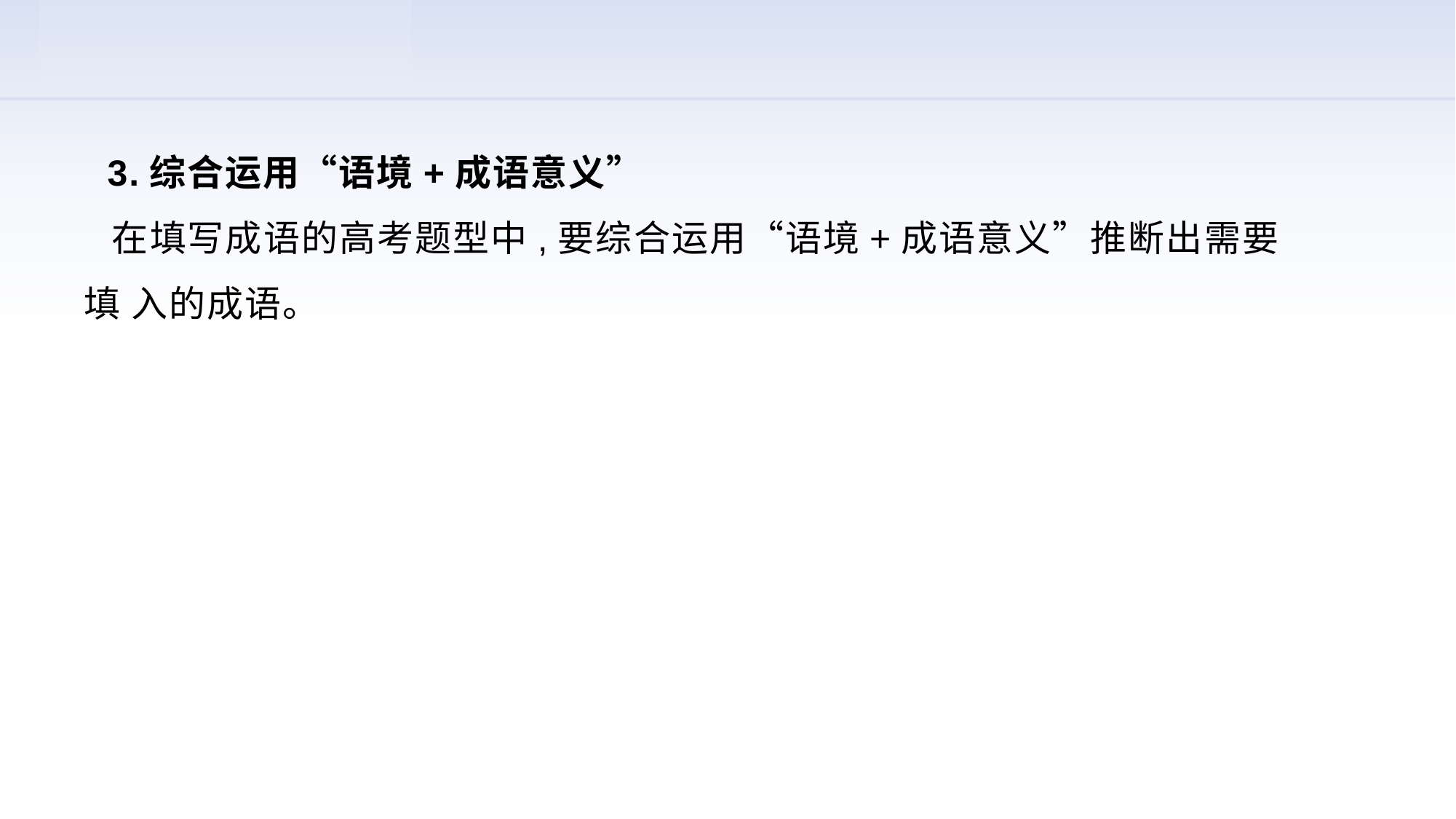

3.综合运用“语境+成语意义”
  在填写成语的高考题型中,要综合运用“语境+成语意义”推断出需要填 入的成语。